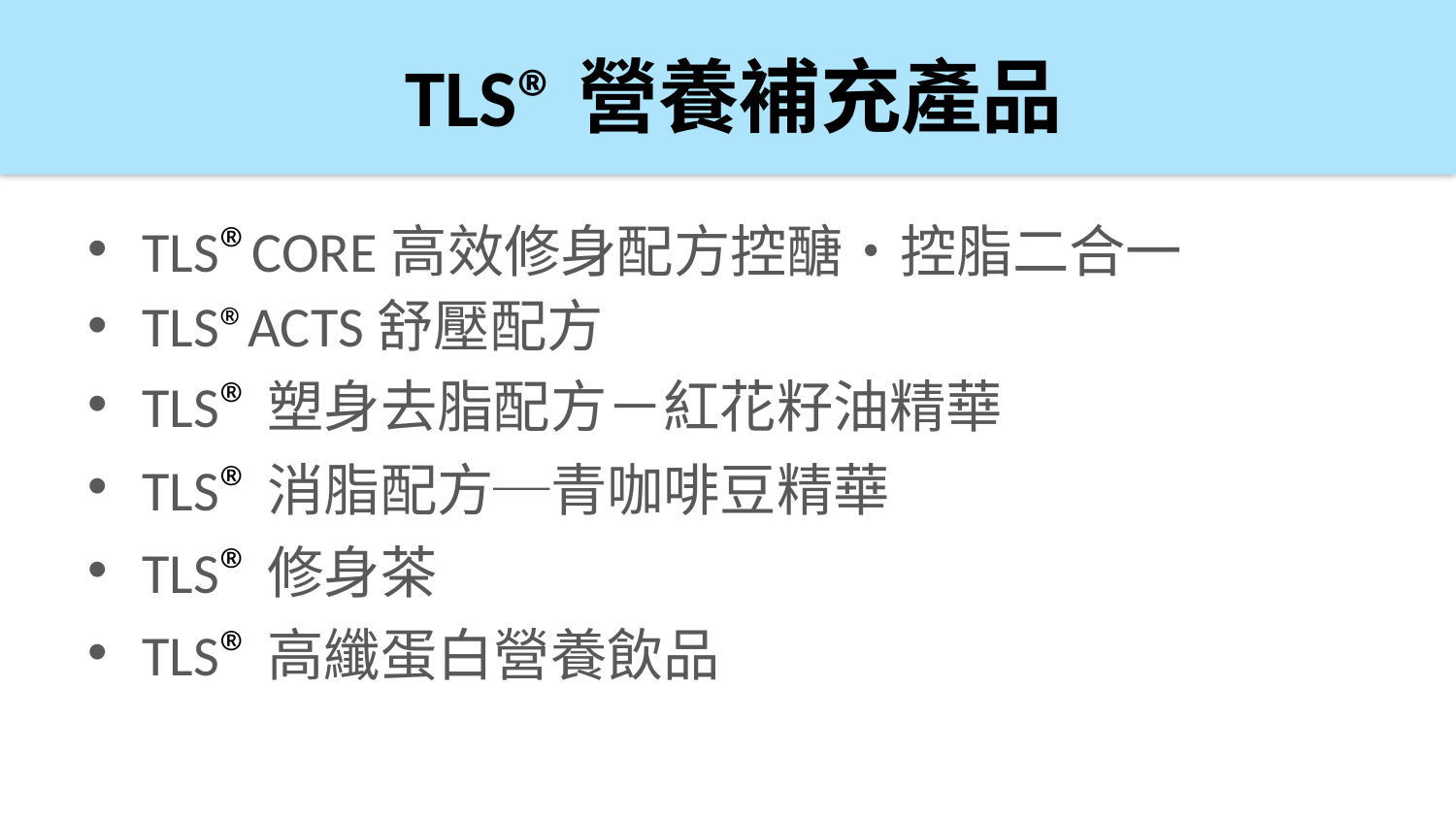

TLS®營養補充產品
TLS®CORE高效修身配方控醣‧控脂二合一
TLS®ACTS舒壓配方
TLS®塑身去脂配方－紅花籽油精華
TLS®消脂配方─青咖啡豆精華
TLS®修身茶
TLS®高纖蛋白營養飲品